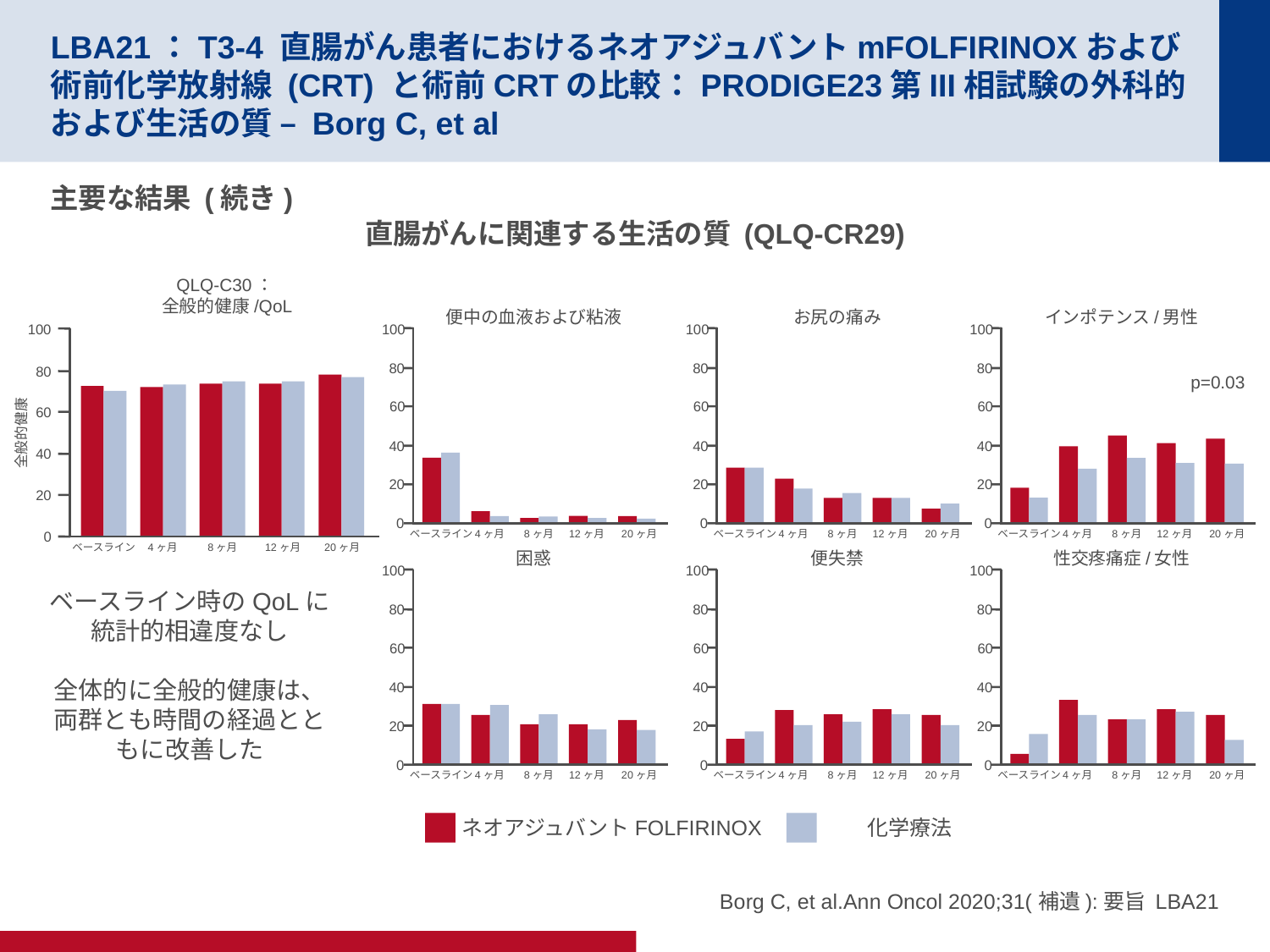

# LBA21：T3-4 直腸がん患者におけるネオアジュバントmFOLFIRINOXおよび術前化学放射線 (CRT) と術前CRTの比較：PRODIGE23第III相試験の外科的および生活の質 – Borg C, et al
主要な結果 (続き)
直腸がんに関連する生活の質 (QLQ-CR29)
QLQ-C30：
全般的健康/QoL

ベースライン
4ヶ月
8ヶ月
12ヶ月
20ヶ月
100

80

60

40

20

0

全般的健康
便中の血液および粘液

ベースライン
4ヶ月
8ヶ月
12ヶ月
20ヶ月
100

80

60

40

20

0

お尻の痛み

ベースライン
4ヶ月
8ヶ月
12ヶ月
20ヶ月
100

80

60

40

20

0

インポテンス/男性

ベースライン
4ヶ月
8ヶ月
12ヶ月
20ヶ月
100

80

60

40

20

0

p=0.03
困惑

ベースライン
4ヶ月
8ヶ月
12ヶ月
20ヶ月
100

80

60

40

20

0

便失禁

ベースライン
4ヶ月
8ヶ月
12ヶ月
20ヶ月
100

80

60

40

20

0

性交疼痛症/女性

ベースライン
4ヶ月
8ヶ月
12ヶ月
20ヶ月
100

80

60

40

20

0

ベースライン時のQoLに統計的相違度なし

全体的に全般的健康は、両群とも時間の経過とともに改善した
ネオアジュバントFOLFIRINOX
化学療法

Borg C, et al.Ann Oncol 2020;31(補遺):要旨 LBA21